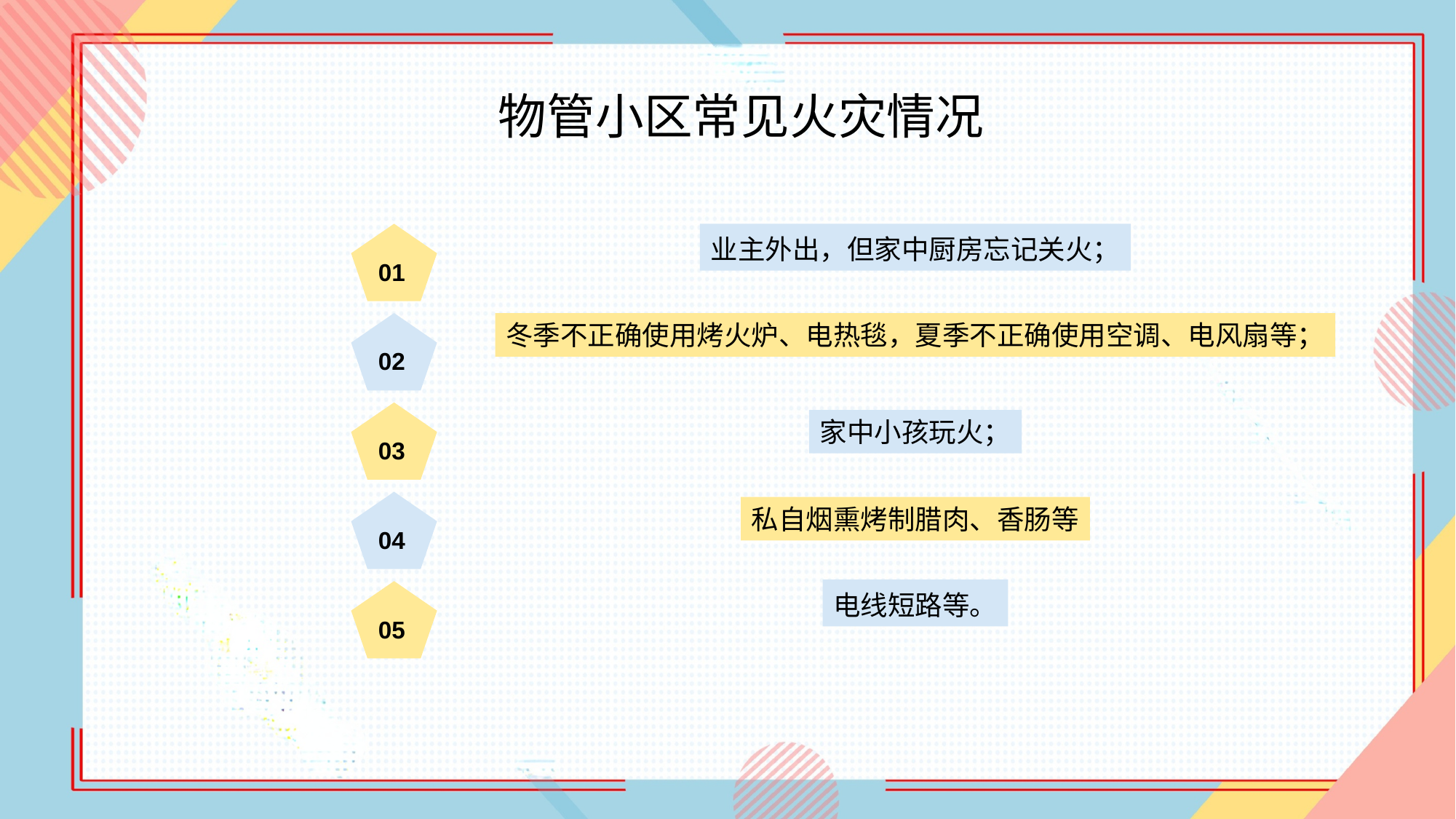

物管小区常见火灾情况
01
业主外出，但家中厨房忘记关火；
02
冬季不正确使用烤火炉、电热毯，夏季不正确使用空调、电风扇等；
03
家中小孩玩火；
04
私自烟熏烤制腊肉、香肠等
电线短路等。
05